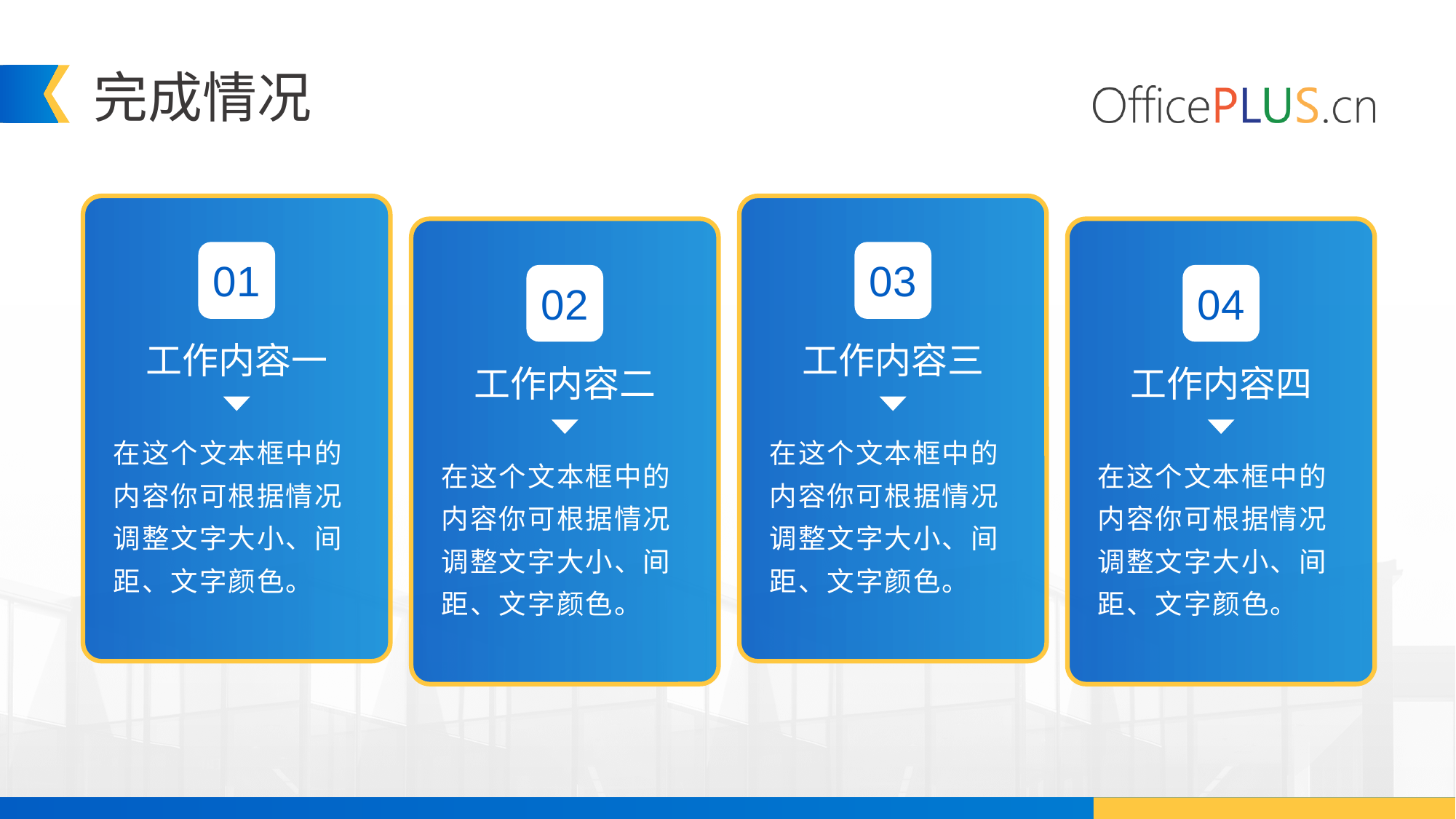

完成情况

01
03

02
04
工作内容一
工作内容三
工作内容二
工作内容四

在这个文本框中的内容你可根据情况调整文字大小、间距、文字颜色。

在这个文本框中的内容你可根据情况调整文字大小、间距、文字颜色。

在这个文本框中的内容你可根据情况调整文字大小、间距、文字颜色。

在这个文本框中的内容你可根据情况调整文字大小、间距、文字颜色。